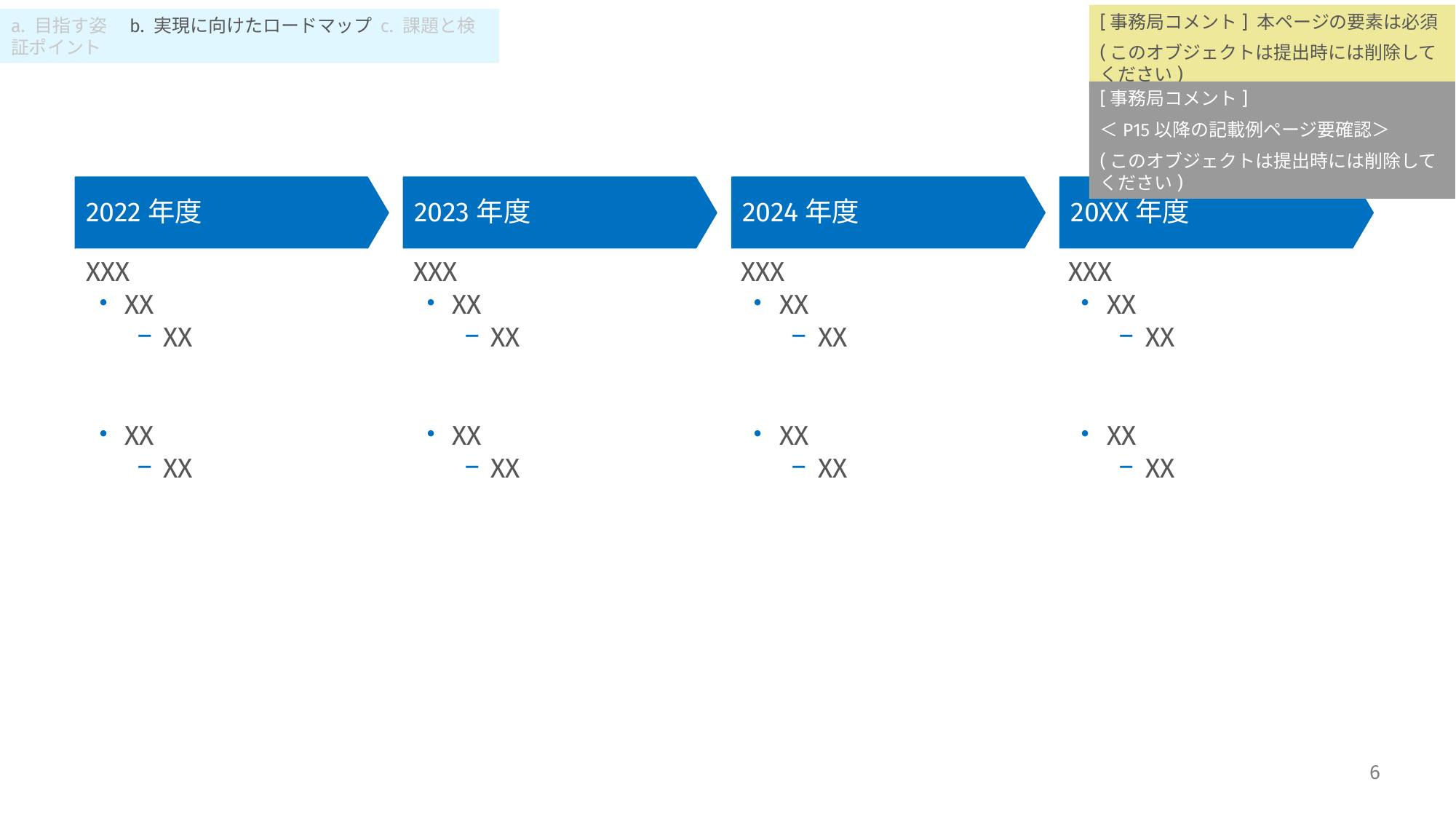

[事務局コメント] 本ページの要素は必須
(このオブジェクトは提出時には削除してください)
a. 目指す姿　b. 実現に向けたロードマップ c. 課題と検証ポイント
# 2. 目指す地域移行の姿 b. 実現に向けたロードマップ
[事務局コメント]
＜P15以降の記載例ページ要確認＞
(このオブジェクトは提出時には削除してください)
2022年度
2023年度
2024年度
20XX年度
XXX
XX
XX

XX
XX

XXX
XX
XX

XX
XX

XXX
XX
XX

XX
XX

XXX
XX
XX

XX
XX